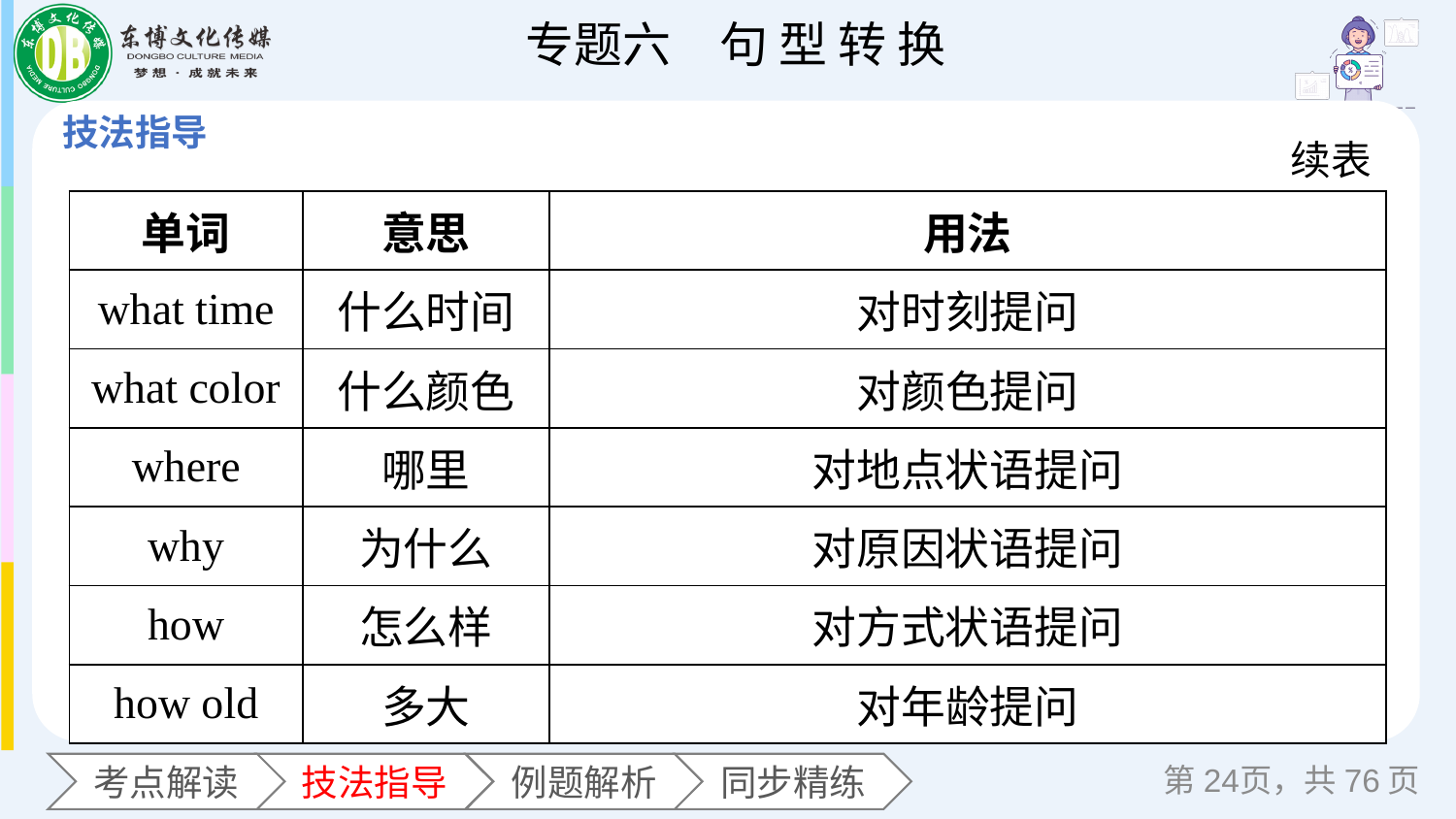

续表
| 单词 | 意思 | 用法 |
| --- | --- | --- |
| what time | 什么时间 | 对时刻提问 |
| what color | 什么颜色 | 对颜色提问 |
| where | 哪里 | 对地点状语提问 |
| why | 为什么 | 对原因状语提问 |
| how | 怎么样 | 对方式状语提问 |
| how old | 多大 | 对年龄提问 |
第24页，共76页